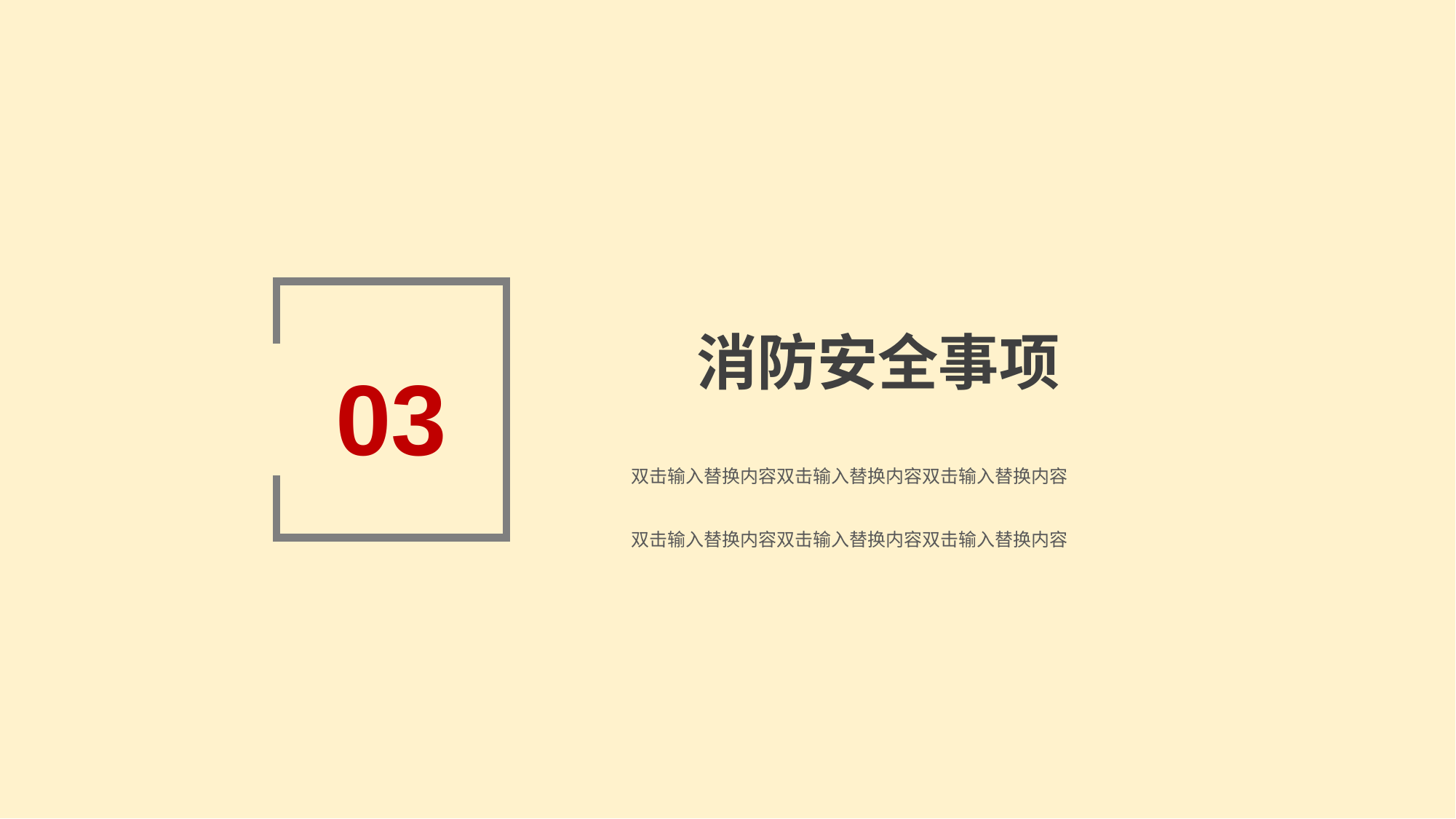

03
消防安全事项
双击输入替换内容双击输入替换内容双击输入替换内容
双击输入替换内容双击输入替换内容双击输入替换内容